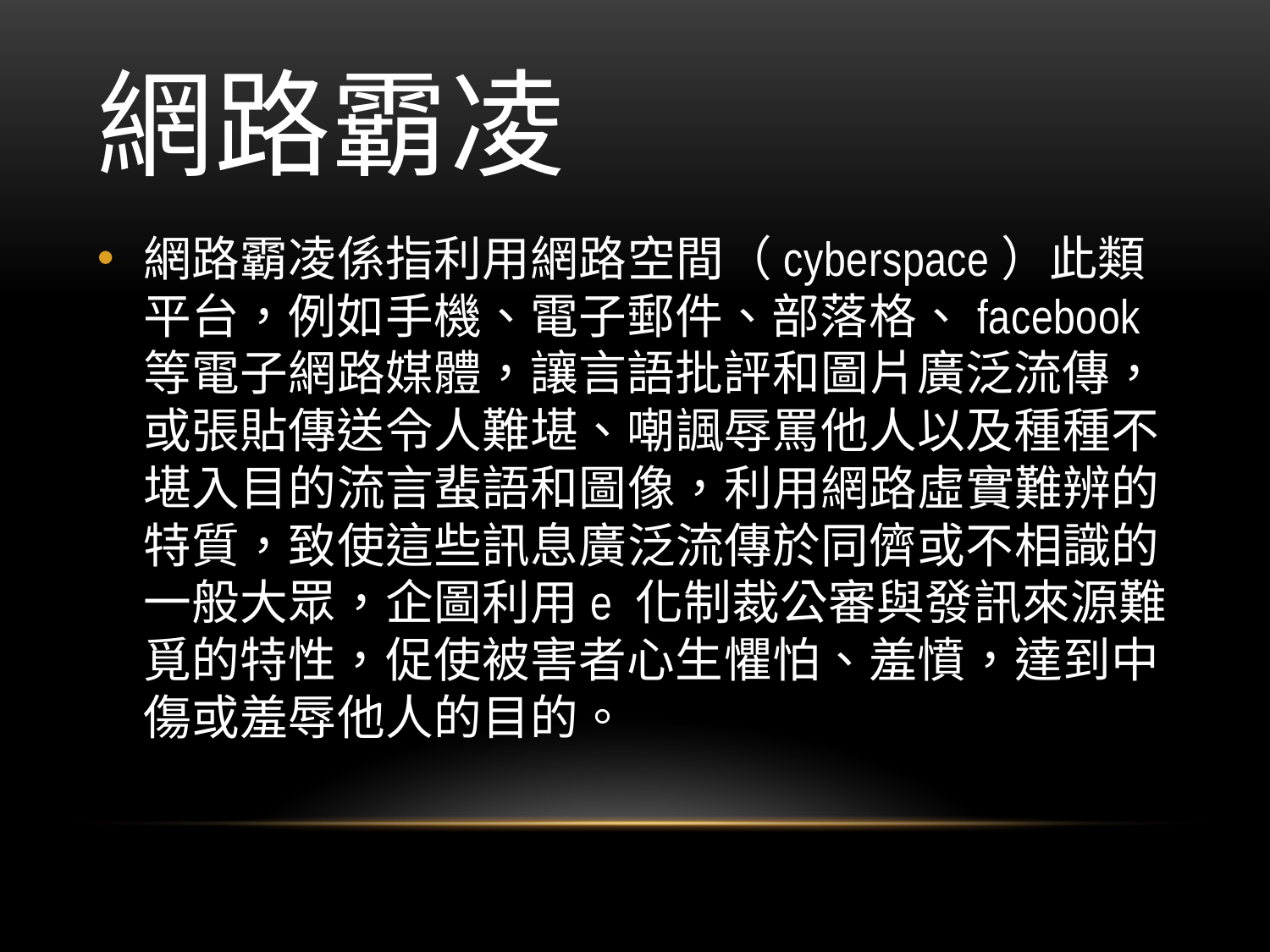

# 網路霸凌
網路霸凌係指利用網路空間（cyberspace）此類平台，例如手機、電子郵件、部落格、facebook 等電子網路媒體，讓言語批評和圖片廣泛流傳，或張貼傳送令人難堪、嘲諷辱罵他人以及種種不堪入目的流言蜚語和圖像，利用網路虛實難辨的特質，致使這些訊息廣泛流傳於同儕或不相識的一般大眾，企圖利用e 化制裁公審與發訊來源難覓的特性，促使被害者心生懼怕、羞憤，達到中傷或羞辱他人的目的。